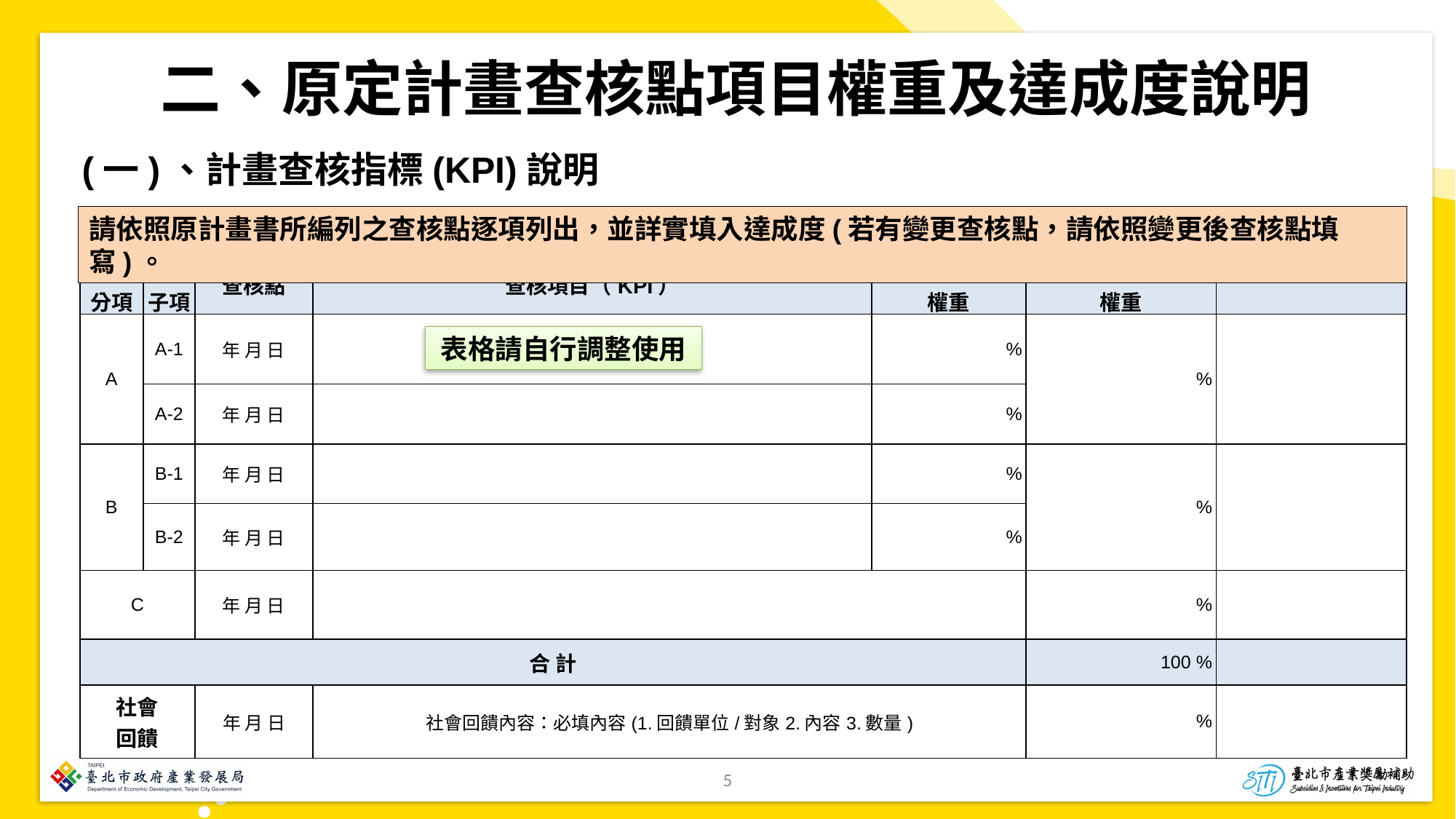

二、原定計畫查核點項目權重及達成度說明
(一)、計畫查核指標(KPI)說明
請依照原計畫書所編列之查核點逐項列出，並詳實填入達成度(若有變更查核點，請依照變更後查核點填寫)。
| 工作 分項 | 工作 子項 | 查核點 | 查核項目（KPI） | 子項 權重 | 分項 權重 | 達成度 |
| --- | --- | --- | --- | --- | --- | --- |
| A | A-1 | 年 月 日 |  | % | % |  |
|  | A-2 | 年 月 日 |  | % |  |  |
| B | B-1 | 年 月 日 |  | % | % |  |
|  | B-2 | 年 月 日 |  | % |  |  |
| C |  | 年 月 日 |  |  | % |  |
| 合 計 |  |  |  |  | 100 % |  |
| 社會 回饋 |  | 年 月 日 | 社會回饋內容：必填內容(1.回饋單位/對象2.內容3.數量) |  | % |  |
表格請自行調整使用
5